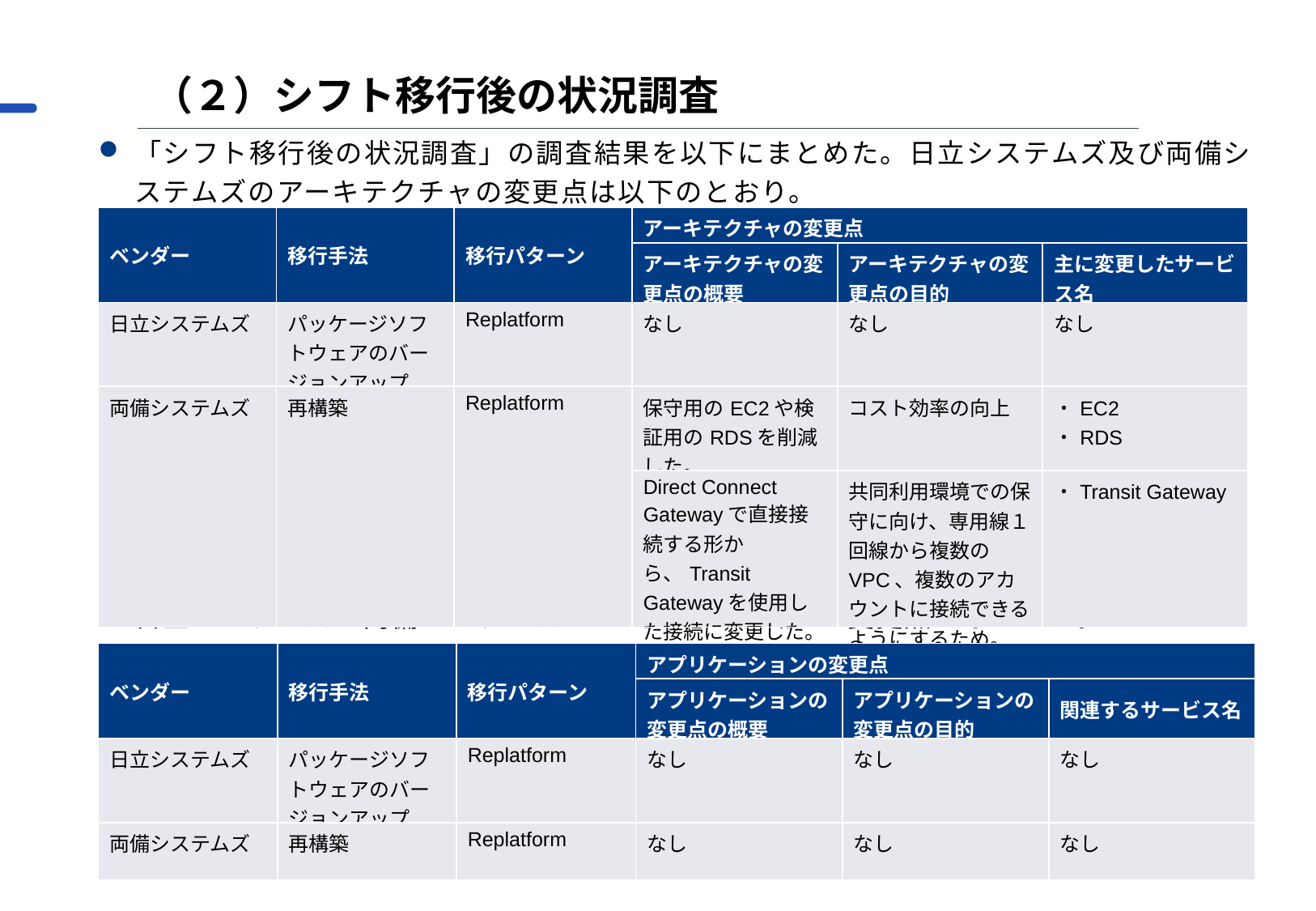

（２）シフト移行後の状況調査
「シフト移行後の状況調査」の調査結果を以下にまとめた。日立システムズ及び両備システムズのアーキテクチャの変更点は以下のとおり。

日立システムズ・両備システムズのアプリケーションの変更点はなかった。

| ベンダー | 移行手法 | 移行パターン | アーキテクチャの変更点 |  |  |
| --- | --- | --- | --- | --- | --- |
|  | 事業者 |  | アーキテクチャの変更点の概要 | アーキテクチャの変更点の目的 | 主に変更したサービス名 |
| 日立システムズ | パッケージソフトウェアのバージョンアップ | Replatform | なし | なし | なし |
| 両備システムズ | 再構築 | Replatform | 保守用のEC2や検証用のRDSを削減した。 | コスト効率の向上 | ・EC2 ・RDS |
|  | パッケージソフトウェアのバージョンアップ |  | Direct Connect Gatewayで直接接続する形から、Transit Gatewayを使用した接続に変更した。 | 共同利用環境での保守に向け、専用線１回線から複数のVPC、複数のアカウントに接続できるようにするため。 | ・Transit Gateway |
| ベンダー | 移行手法 | 移行パターン | アプリケーションの変更点 |  |  |
| --- | --- | --- | --- | --- | --- |
|  | 事業者 |  | アプリケーションの変更点の概要 | アプリケーションの変更点の目的 | 関連するサービス名 |
| 日立システムズ | パッケージソフトウェアのバージョンアップ | Replatform | なし | なし | なし |
| 両備システムズ | 再構築 | Replatform | なし | なし | なし |
14